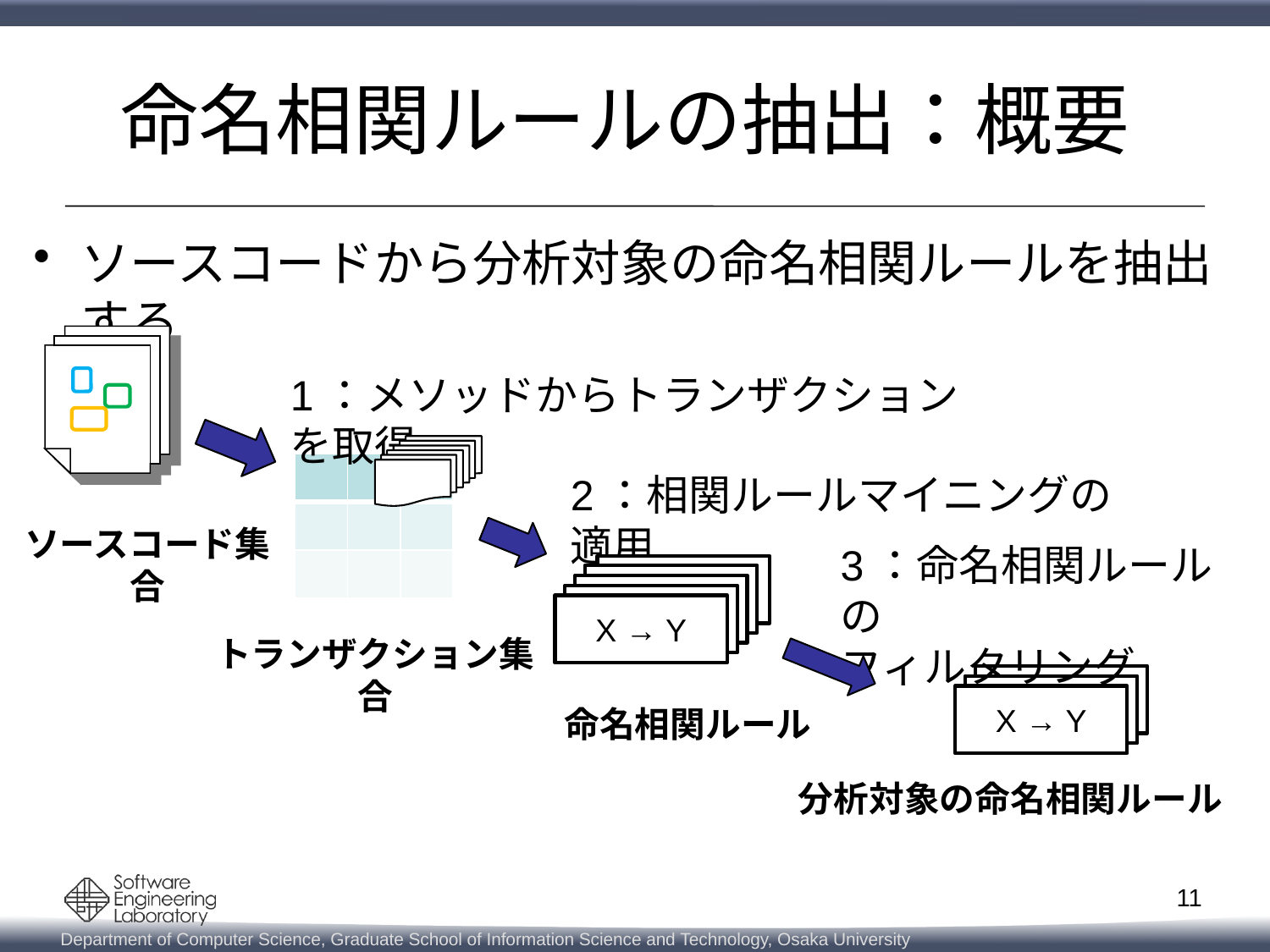

# 命名相関ルールの抽出：概要
ソースコードから分析対象の命名相関ルールを抽出する

1：メソッドからトランザクションを取得

|  |  |  |
| --- | --- | --- |
|  |  |  |
|  |  |  |
2：相関ルールマイニングの適用
ソースコード集合

3：命名相関ルールの
フィルタリング
X → Y
X → Y
X → Y
X → Y
X → Y
トランザクション集合

X → Y
X → Y
X → Y
命名相関ルール
分析対象の命名相関ルール
11